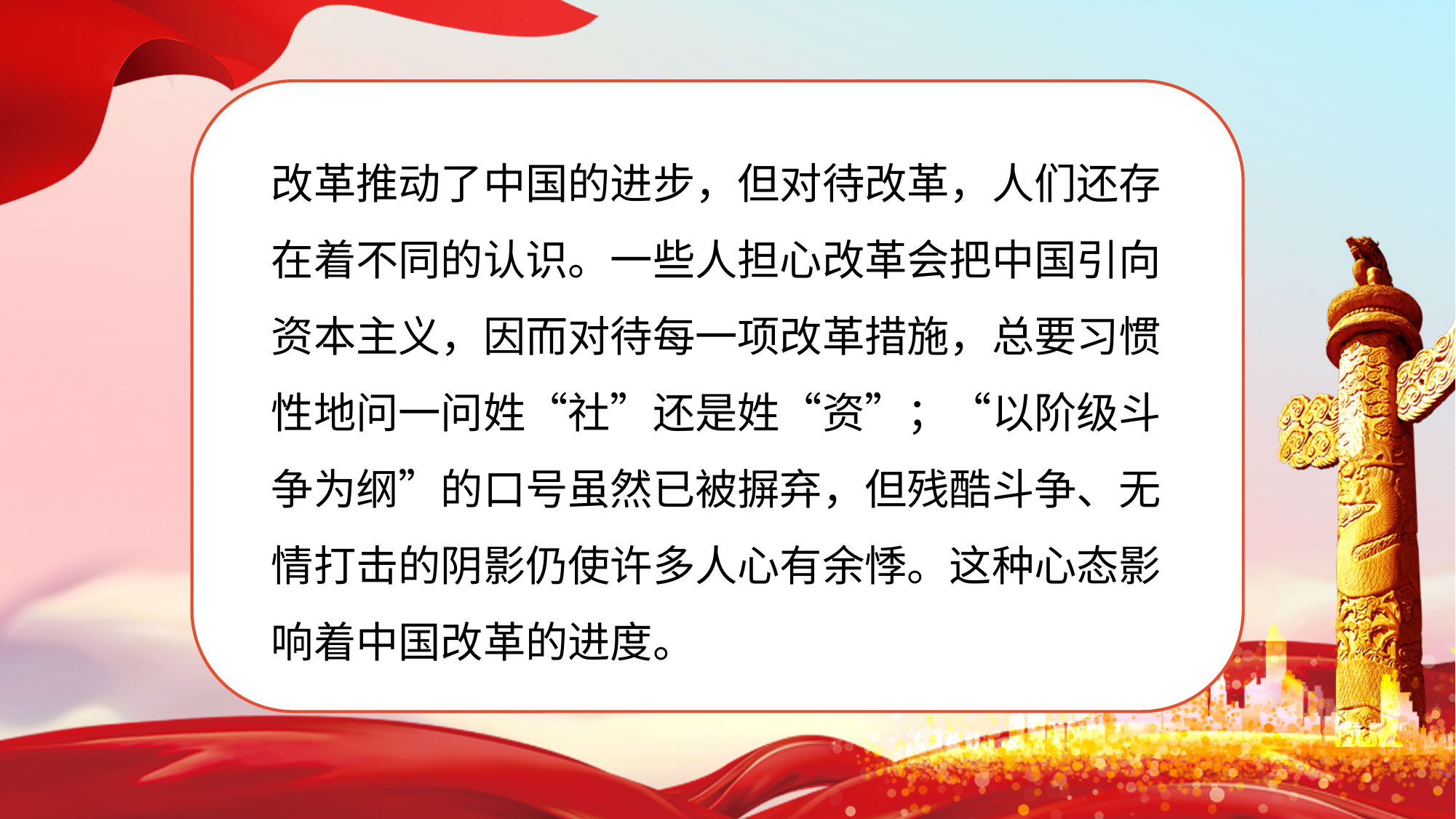

改革推动了中国的进步，但对待改革，人们还存在着不同的认识。一些人担心改革会把中国引向资本主义，因而对待每一项改革措施，总要习惯性地问一问姓“社”还是姓“资”；“以阶级斗争为纲”的口号虽然已被摒弃，但残酷斗争、无情打击的阴影仍使许多人心有余悸。这种心态影响着中国改革的进度。